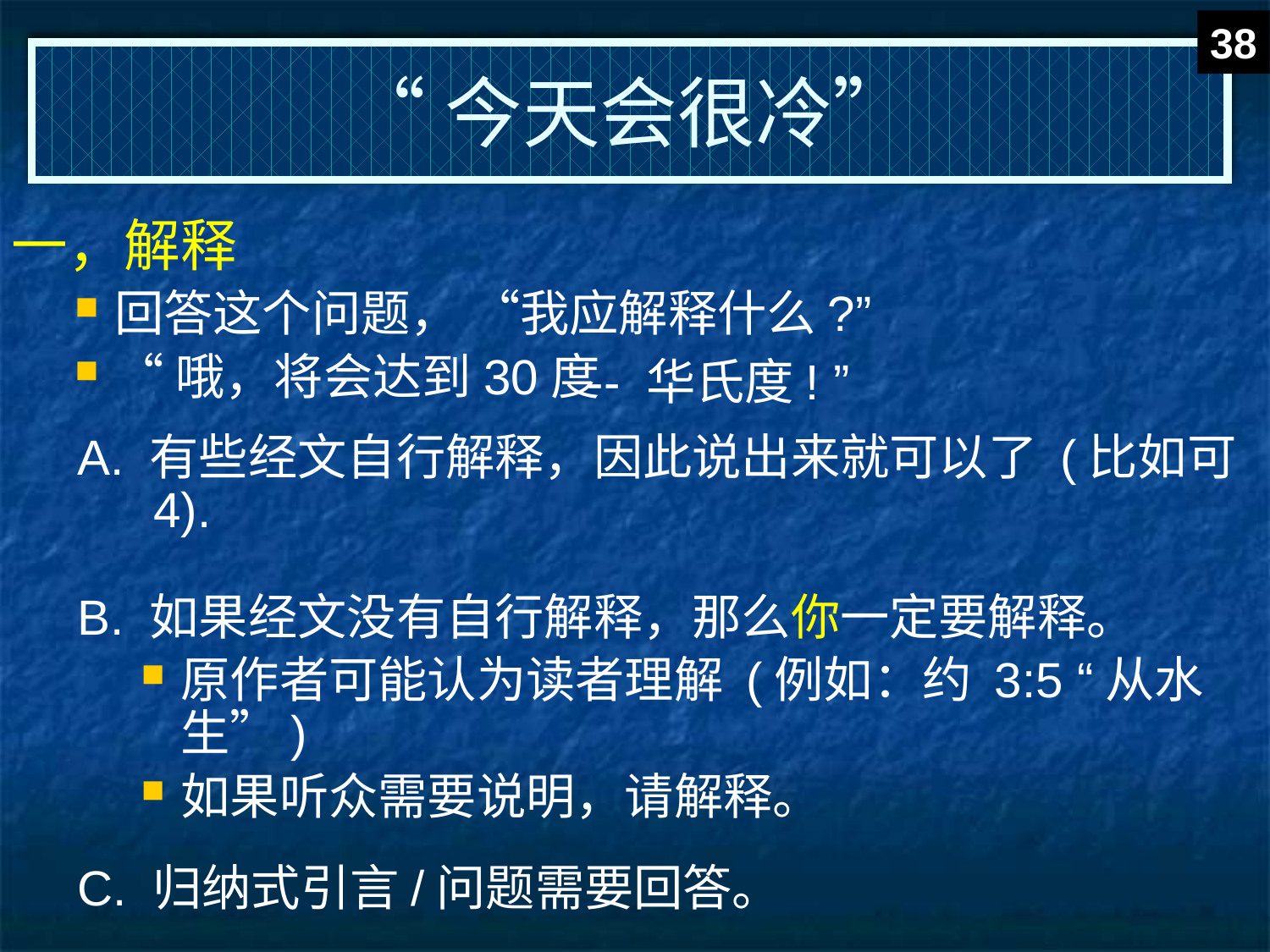

38
# “今天会很冷”
一，解释
回答这个问题， “我应解释什么?”
“哦，将会达到30度
-- 华氏度! ”
A. 有些经文自行解释，因此说出来就可以了 (比如可 4).
B. 如果经文没有自行解释，那么你一定要解释。
原作者可能认为读者理解 (例如：约 3:5 “从水生”)
如果听众需要说明，请解释。
C. 归纳式引言/问题需要回答。